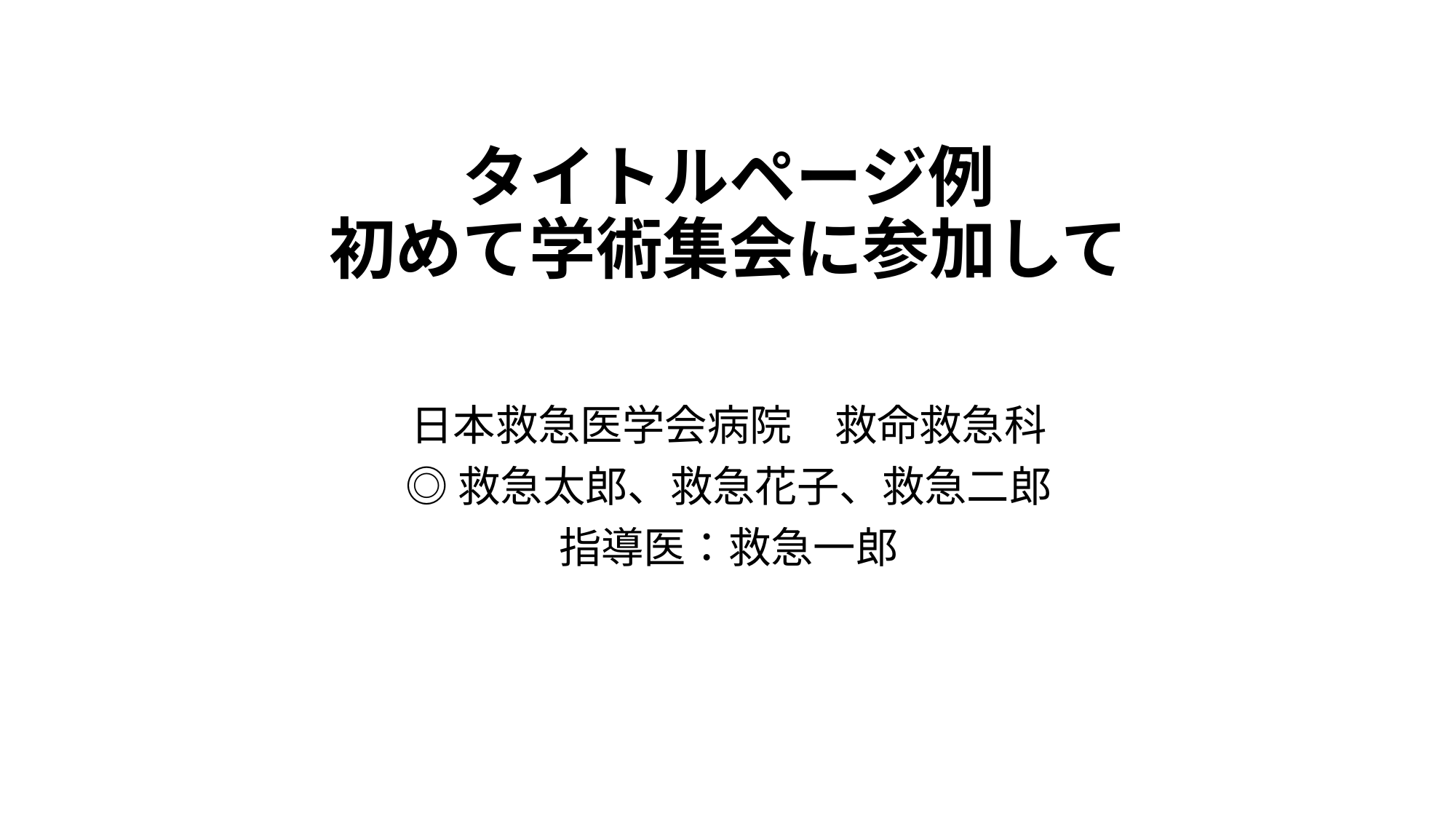

# タイトルページ例 初めて学術集会に参加して
日本救急医学会病院　救命救急科
◎救急太郎、救急花子、救急二郎
指導医：救急一郎